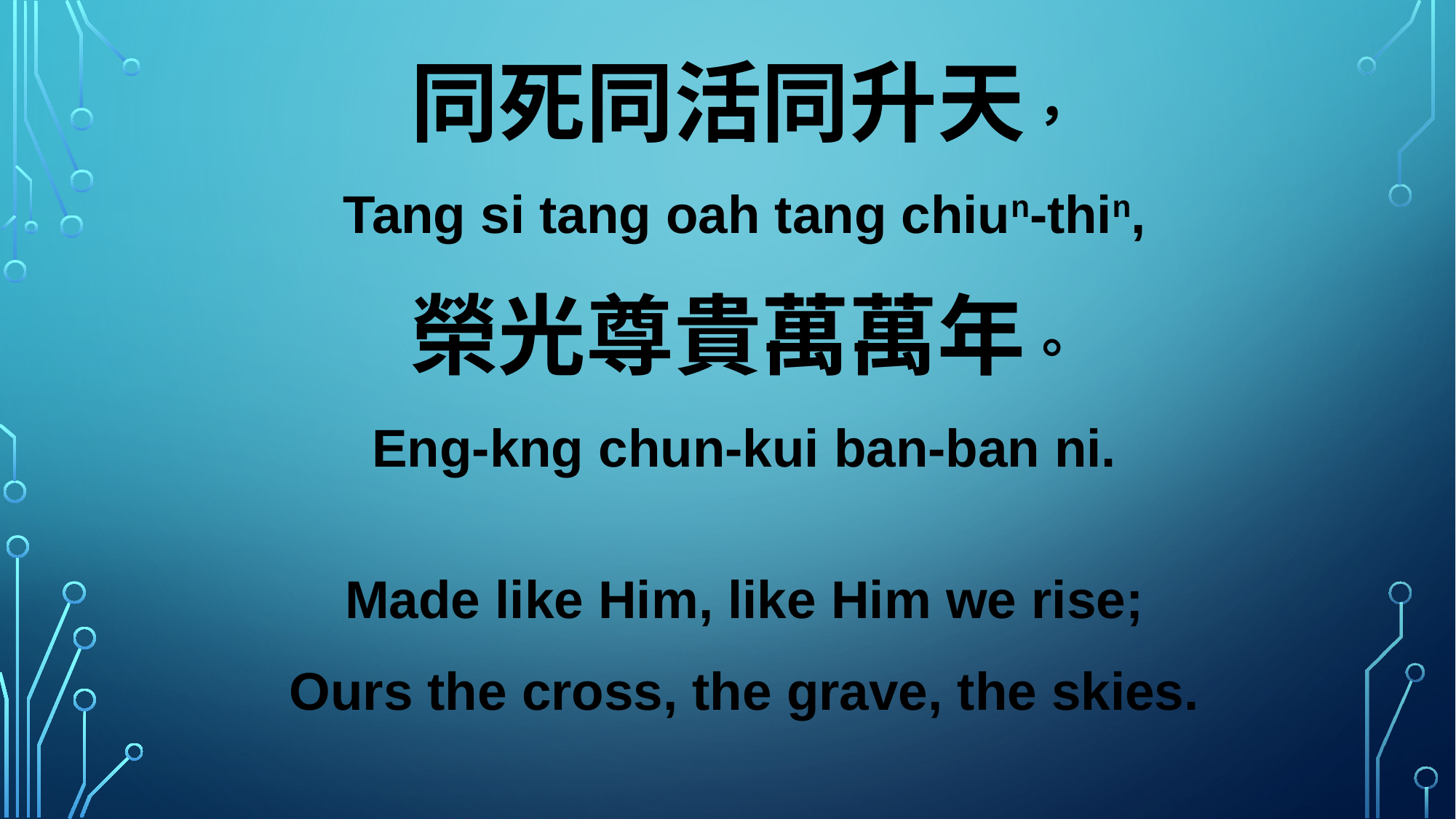

同死同活同升天，
Tang si tang oah tang chiun-thin,
榮光尊貴萬萬年。
Eng-kng chun-kui ban-ban ni.

Made like Him, like Him we rise;
Ours the cross, the grave, the skies.